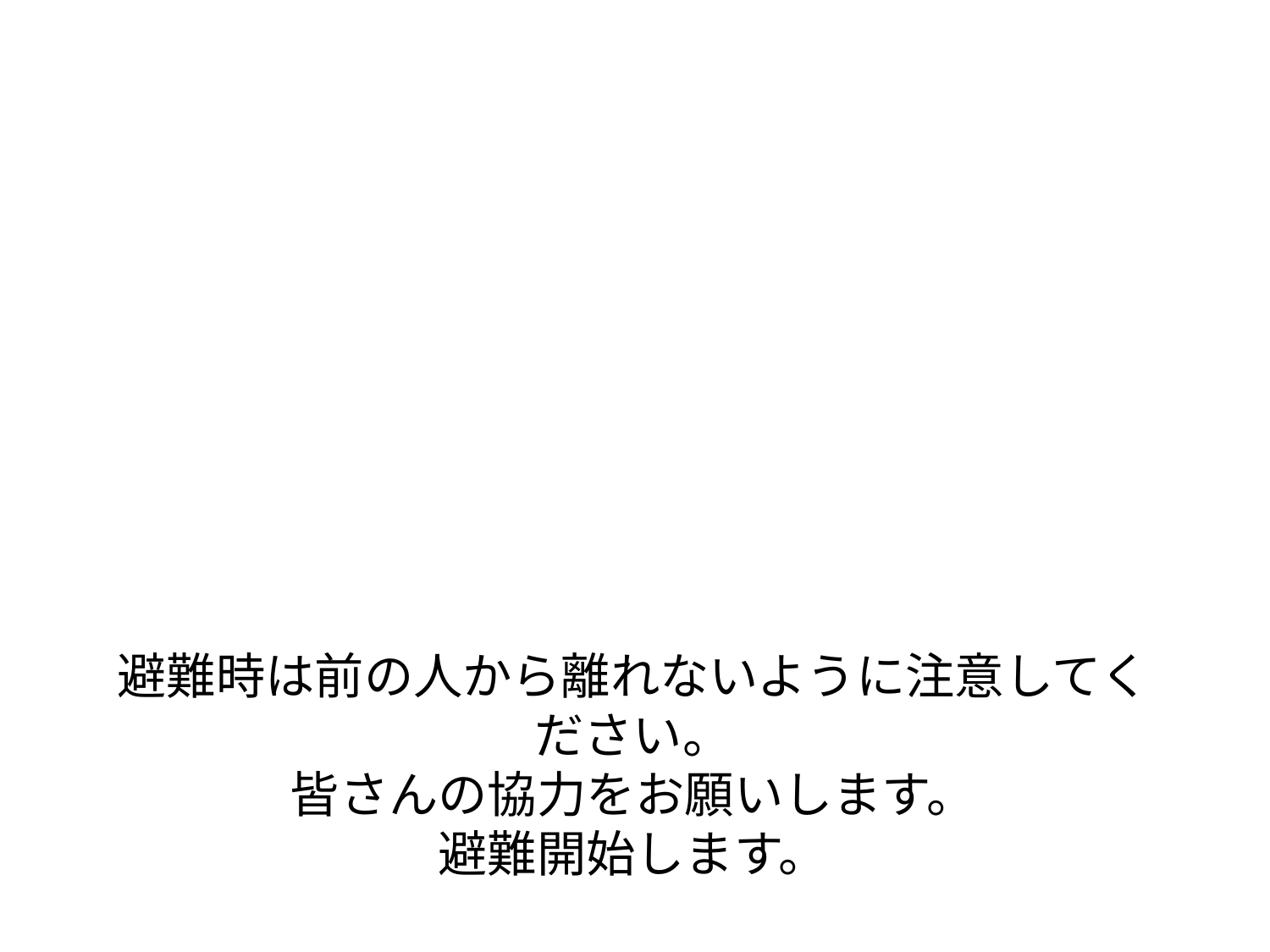

避難時は前の人から離れないように注意してください。
皆さんの協力をお願いします。
避難開始します。